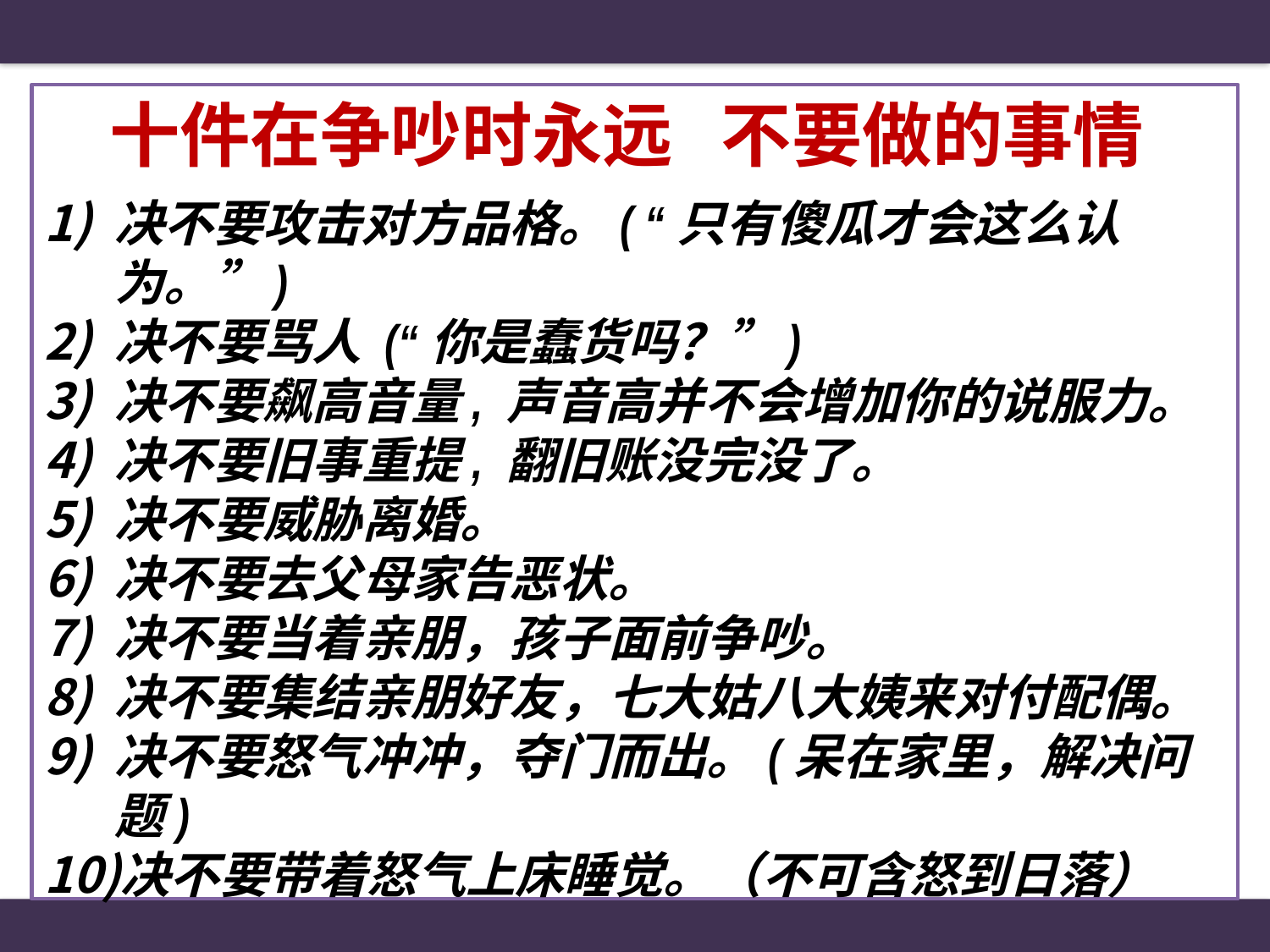

十件在争吵时永远   不要做的事情

决不要攻击对方品格。( “只有傻瓜才会这么认为。”)
决不要骂人 (“你是蠢货吗？”)
决不要飙高音量, 声音高并不会增加你的说服力。
决不要旧事重提, 翻旧账没完没了。
决不要威胁离婚。
决不要去父母家告恶状。
决不要当着亲朋，孩子面前争吵。
决不要集结亲朋好友，七大姑八大姨来对付配偶。
决不要怒气冲冲，夺门而出。(呆在家里，解决问题)
决不要带着怒气上床睡觉。（不可含怒到日落）